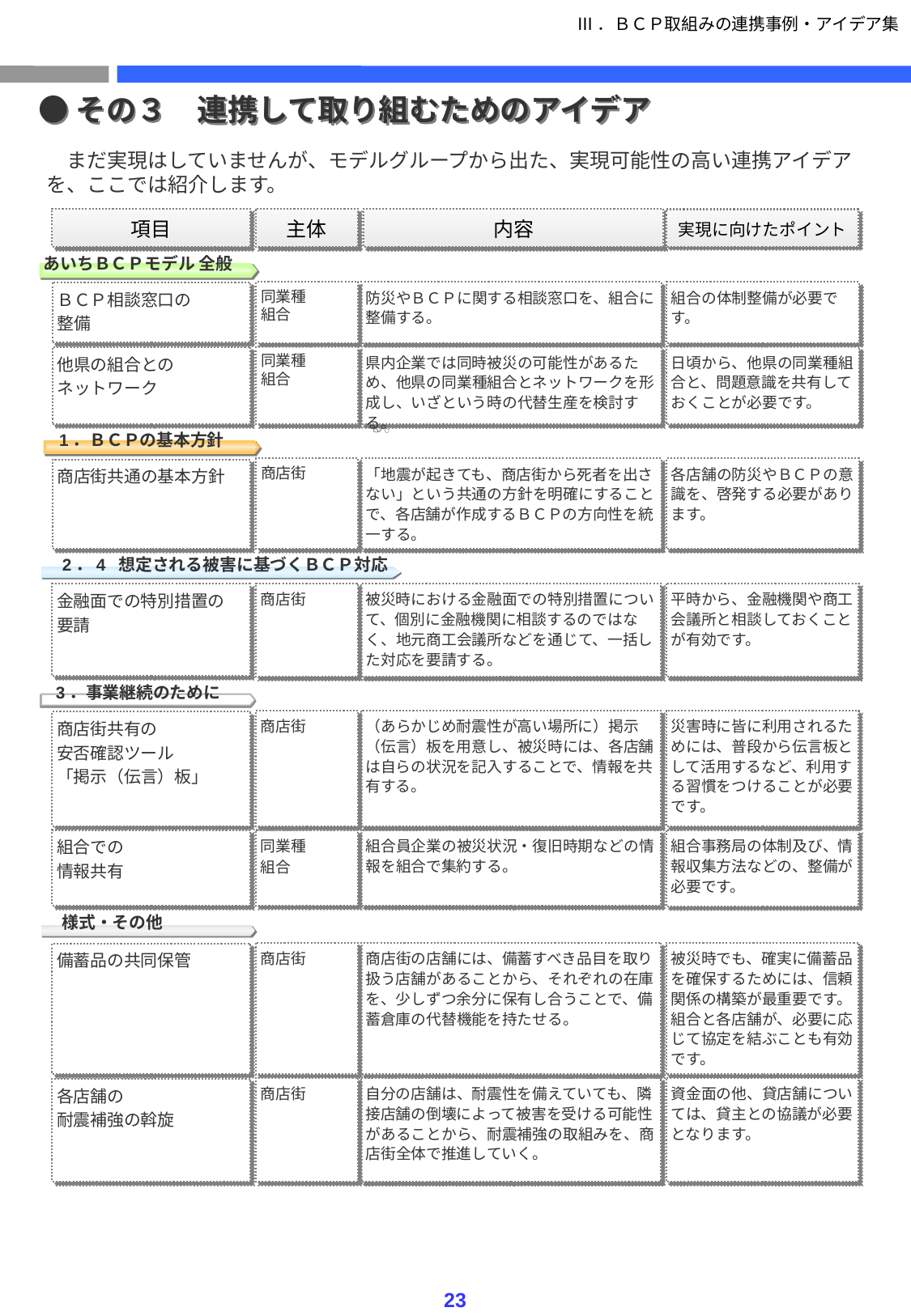

Ⅲ．ＢＣＰ取組みの連携事例・アイデア集
●その３　連携して取り組むためのアイデア
　まだ実現はしていませんが、モデルグループから出た、実現可能性の高い連携アイデアを、ここでは紹介します。
項目
主体
内容
実現に向けたポイント
あいちＢＣＰモデル 全般

同業種
組合
防災やＢＣＰに関する相談窓口を、組合に整備する。

組合の体制整備が必要です。
ＢＣＰ相談窓口の
整備
同業種
組合
県内企業では同時被災の可能性があるため、他県の同業種組合とネットワークを形成し、いざという時の代替生産を検討する。
日頃から、他県の同業種組合と、問題意識を共有しておくことが必要です。
他県の組合との
ネットワーク
1．ＢＣＰの基本方針

商店街
「地震が起きても、商店街から死者を出さない」という共通の方針を明確にすることで、各店舗が作成するＢＣＰの方向性を統一する。
各店舗の防災やＢＣＰの意識を、啓発する必要があります。
商店街共通の基本方針
2．4  想定される被害に基づくＢＣＰ対応

商店街
被災時における金融面での特別措置について、個別に金融機関に相談するのではなく、地元商工会議所などを通じて、一括した対応を要請する。
平時から、金融機関や商工会議所と相談しておくことが有効です。
金融面での特別措置の
要請
3．事業継続のために

商店街
（あらかじめ耐震性が高い場所に）掲示（伝言）板を用意し、被災時には、各店舗は自らの状況を記入することで、情報を共有する。
災害時に皆に利用されるためには、普段から伝言板として活用するなど、利用する習慣をつけることが必要です。
商店街共有の
安否確認ツール
「掲示（伝言）板」
組合での
情報共有
同業種
組合
組合員企業の被災状況・復旧時期などの情報を組合で集約する。
組合事務局の体制及び、情報収集方法などの、整備が必要です。
様式・その他

商店街
商店街の店舗には、備蓄すべき品目を取り扱う店舗があることから、それぞれの在庫を、少しずつ余分に保有し合うことで、備蓄倉庫の代替機能を持たせる。
被災時でも、確実に備蓄品を確保するためには、信頼関係の構築が最重要です。組合と各店舗が、必要に応じて協定を結ぶことも有効です。
備蓄品の共同保管
商店街
自分の店舗は、耐震性を備えていても、隣接店舗の倒壊によって被害を受ける可能性があることから、耐震補強の取組みを、商店街全体で推進していく。
資金面の他、貸店舗については、貸主との協議が必要となります。
各店舗の
耐震補強の斡旋
23